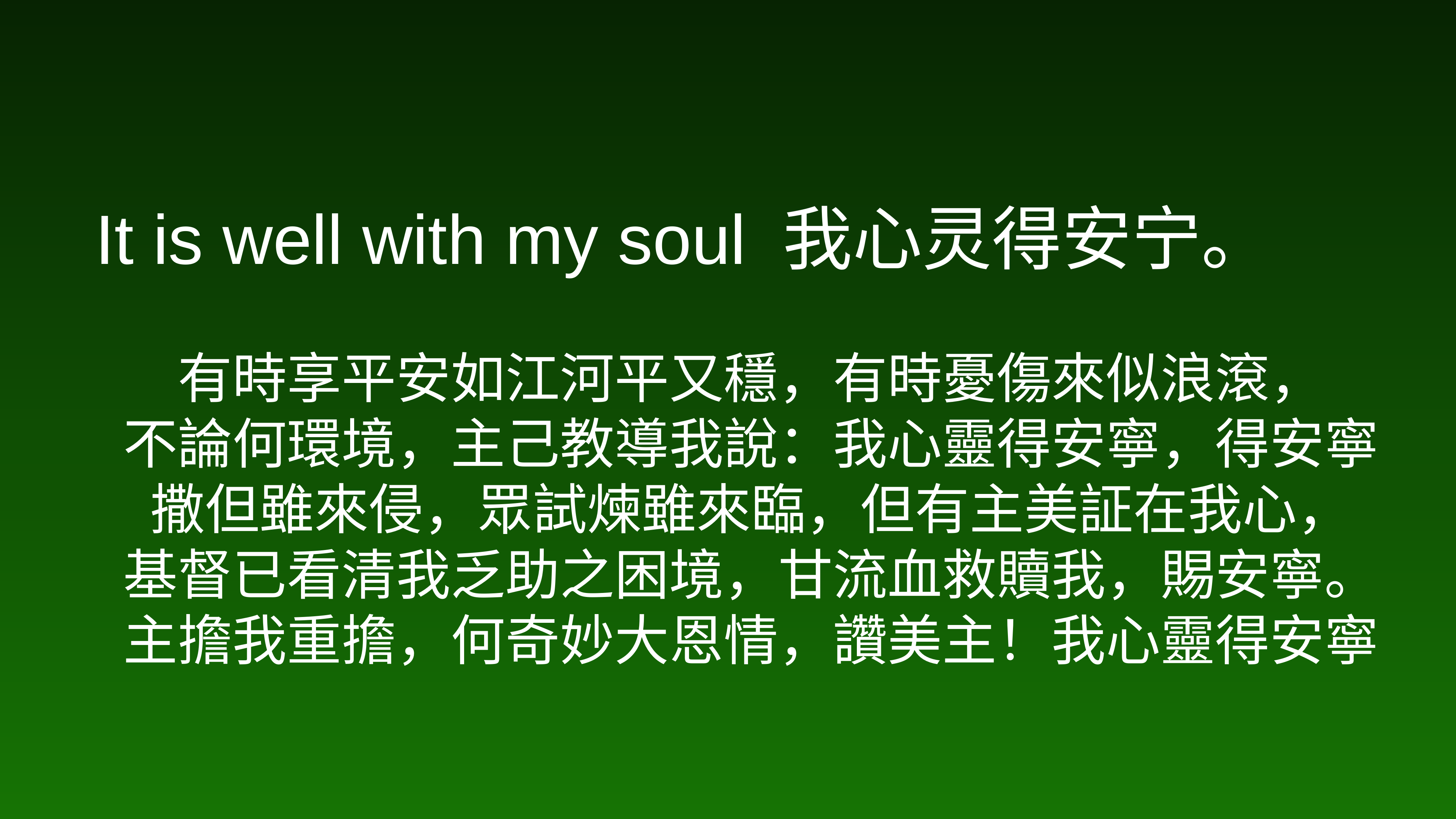

# It is well with my soul 我心灵得安宁。

有時享平安如江河平又穩，有時憂傷來似浪滾，
不論何環境，主己教導我說：我心靈得安寧，得安寧
撒但雖來侵，眾試煉雖來臨，但有主美証在我心，
基督已看清我乏助之困境，甘流血救贖我，賜安寧。
主擔我重擔，何奇妙大恩情，讚美主！我心靈得安寧